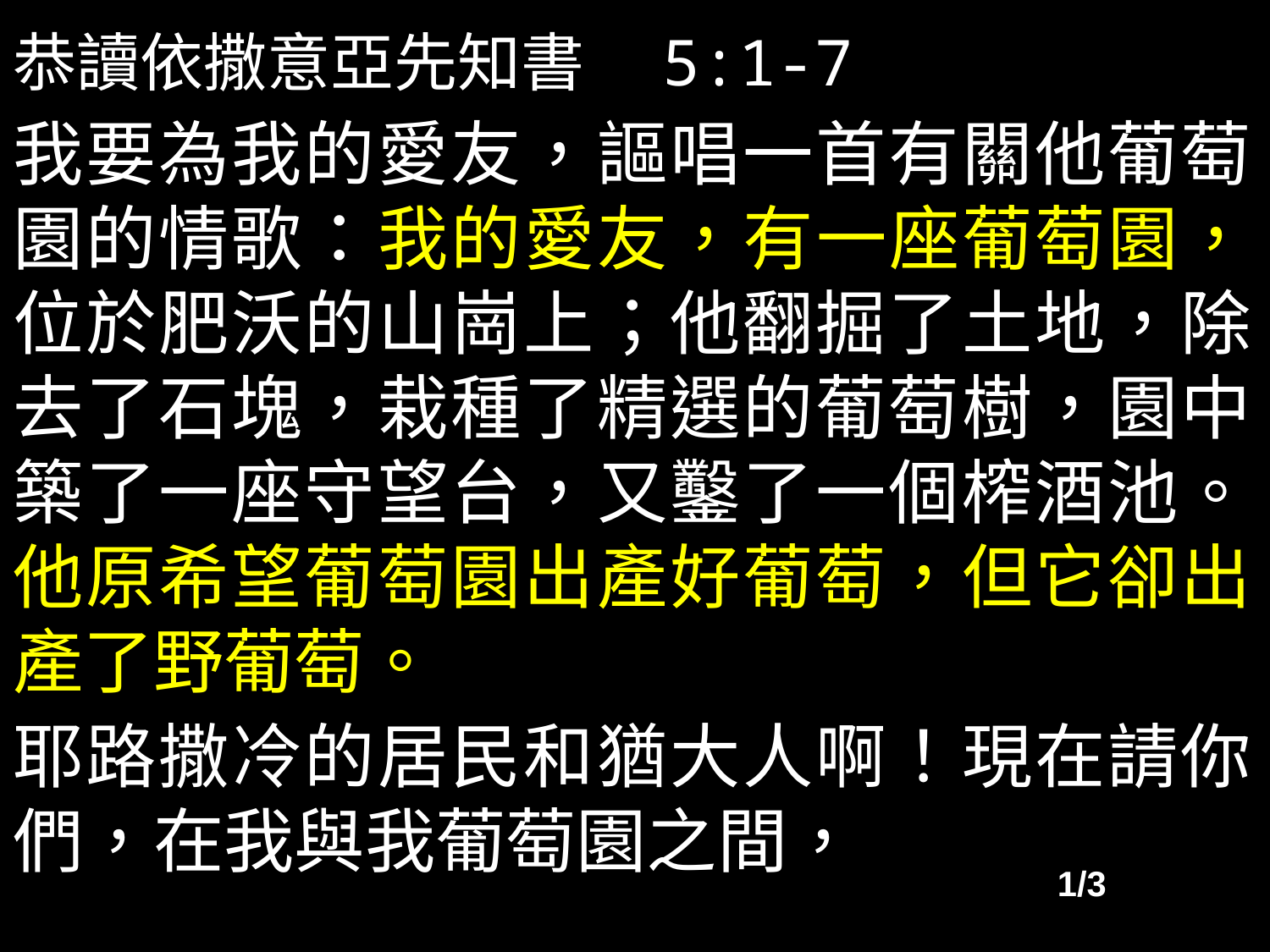

恭讀依撒意亞先知書　5:1-7
我要為我的愛友，謳唱一首有關他葡萄園的情歌：我的愛友，有一座葡萄園，位於肥沃的山崗上；他翻掘了土地，除去了石塊，栽種了精選的葡萄樹，園中築了一座守望台，又鑿了一個榨酒池。他原希望葡萄園出產好葡萄，但它卻出產了野葡萄。
耶路撒冷的居民和猶大人啊！現在請你們，在我與我葡萄園之間，
1/3